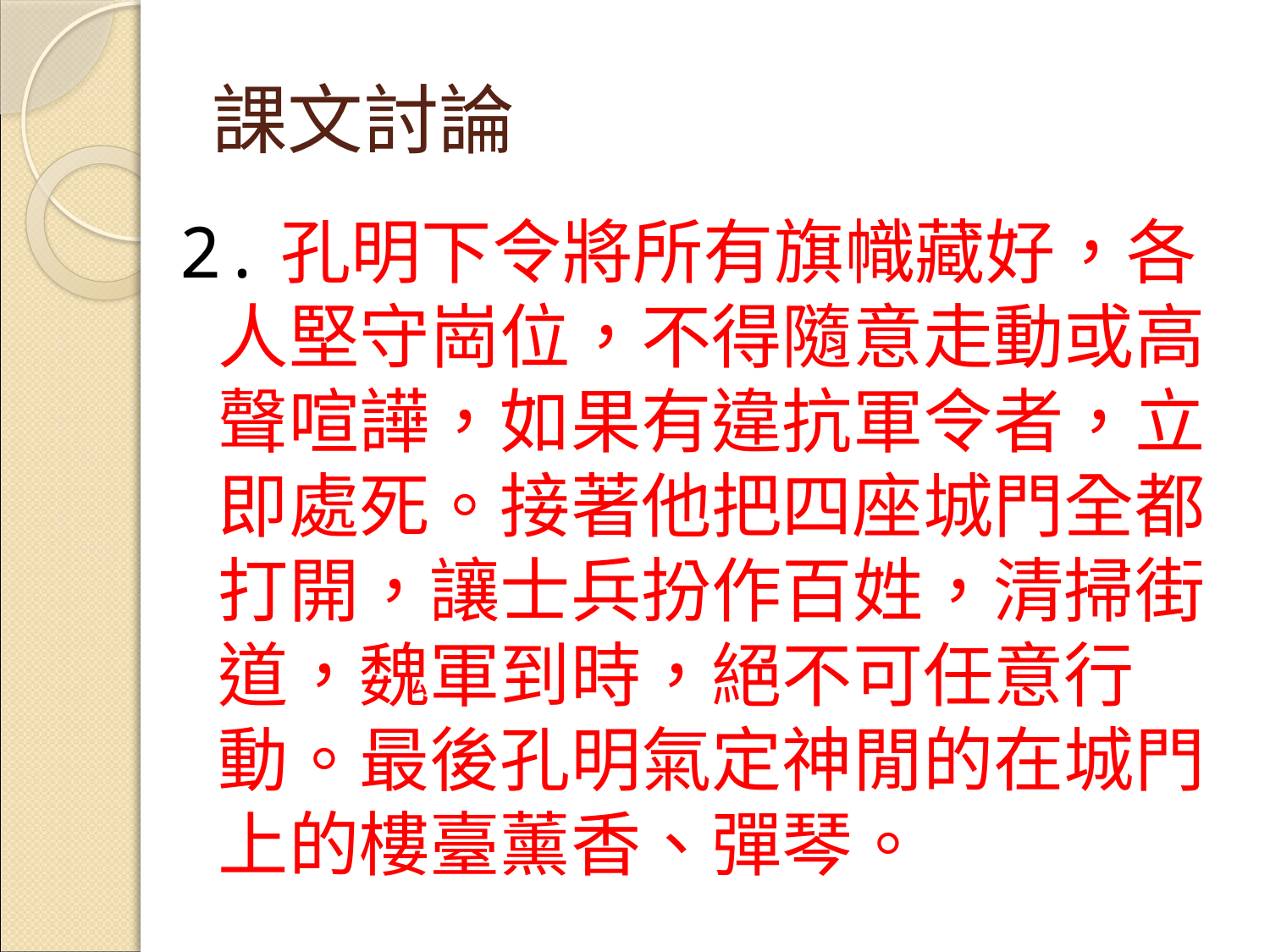

課文討論
2.孔明下令將所有旗幟藏好，各人堅守崗位，不得隨意走動或高聲喧譁，如果有違抗軍令者，立即處死。接著他把四座城門全都打開，讓士兵扮作百姓，清掃街道，魏軍到時，絕不可任意行動。最後孔明氣定神閒的在城門上的樓臺薰香、彈琴。